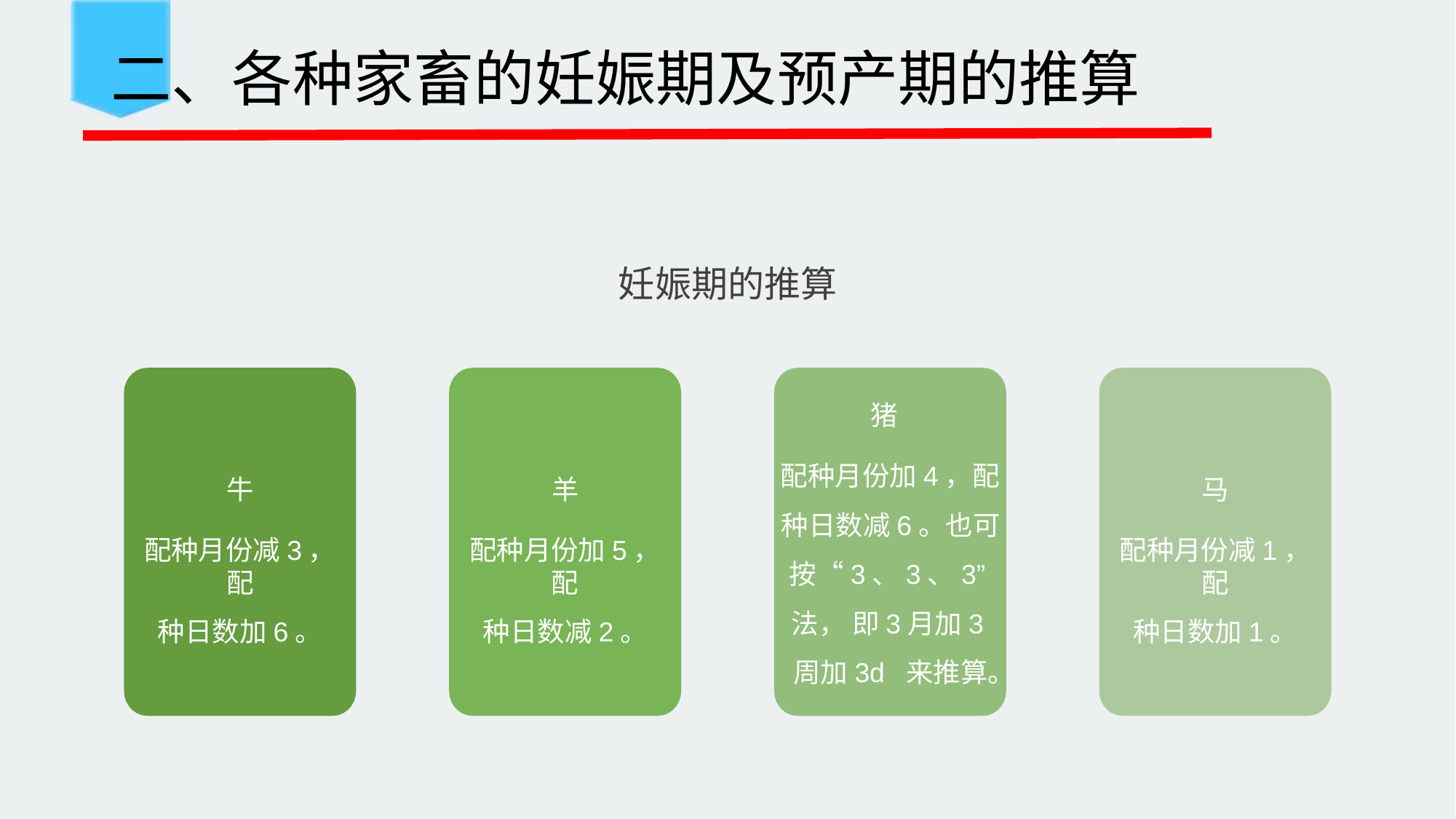

二、各种家畜的妊娠期及预产期的推算
妊娠期的推算

猪
配种月份加4，配 种日数减6。也可 按“3、3、3”法， 即3月加3周加3d  来推算。
牛
配种月份减3，配
种日数加6。
羊
配种月份加5，配
种日数减2。
马
配种月份减1，配
种日数加1。